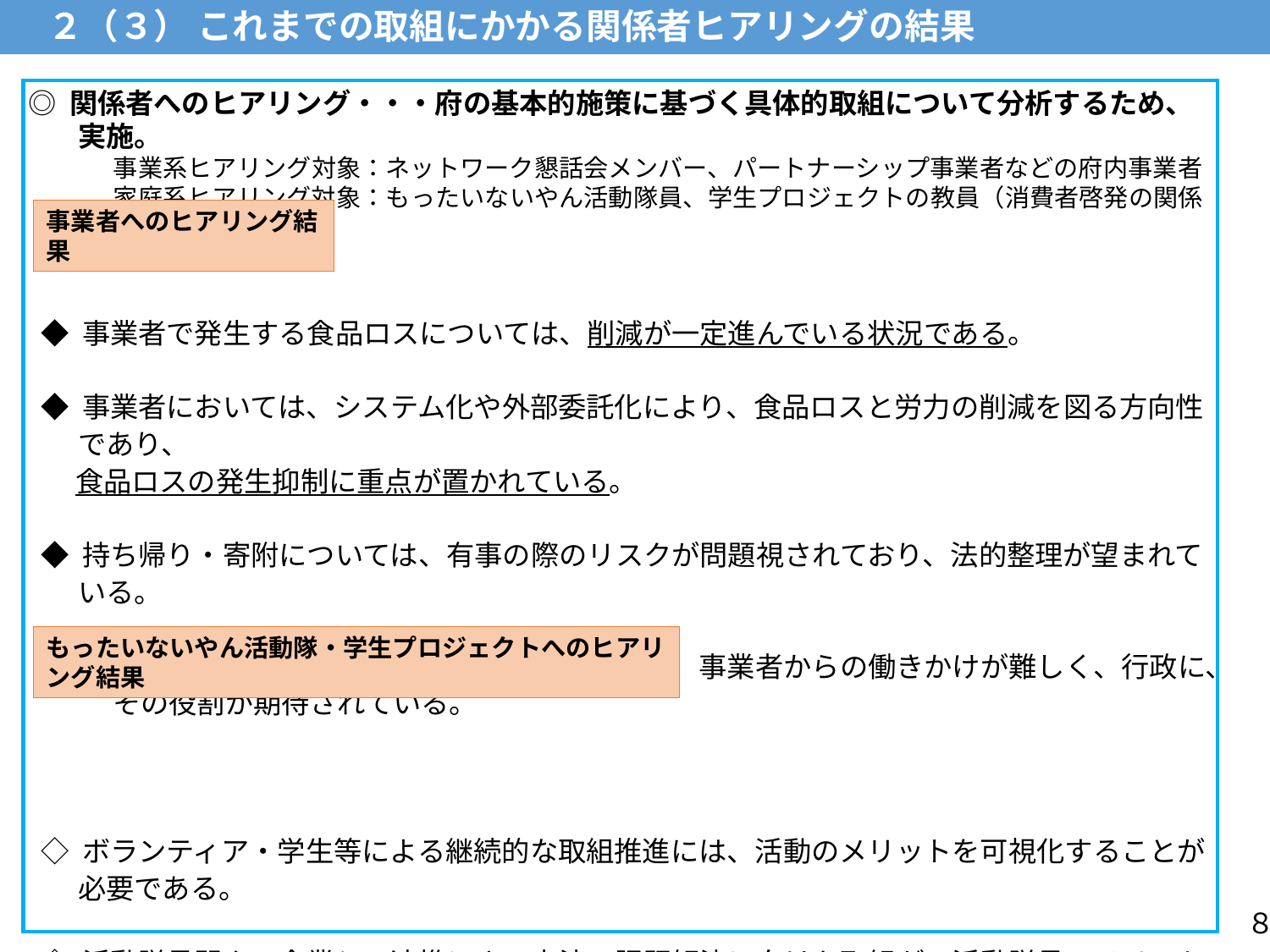

R7.4.17（木）流通対策室
　２（３） これまでの取組にかかる関係者ヒアリングの結果
◎ 関係者へのヒアリング・・・府の基本的施策に基づく具体的取組について分析するため、実施。
　　　  事業系ヒアリング対象：ネットワーク懇話会メンバー、パートナーシップ事業者などの府内事業者
　　　  家庭系ヒアリング対象：もったいないやん活動隊員、学生プロジェクトの教員（消費者啓発の関係者）

  ◆ 事業者で発生する食品ロスについては、削減が一定進んでいる状況である。
  ◆ 事業者においては、システム化や外部委託化により、食品ロスと労力の削減を図る方向性であり、
　   食品ロスの発生抑制に重点が置かれている。
  ◆ 持ち帰り・寄附については、有事の際のリスクが問題視されており、法的整理が望まれている。
  ◆ 消費者（顧客）行動による食品ロスについては、事業者からの働きかけが難しく、行政に、
　　　その役割が期待されている。

  ◇ ボランティア・学生等による継続的な取組推進には、活動のメリットを可視化することが必要である。
  ◇ 活動隊員間や、企業との連携による交流・課題解決に向けた取組が、活動隊員のメリット、学び、
     活動の拡大に繋がると思われる。
  ◇ 企業等との連携には、企業等に対しても、ボランティアや学生等の取組を知ってもらうことが有効である。

事業者へのヒアリング結果
もったいないやん活動隊・学生プロジェクトへのヒアリング結果
８